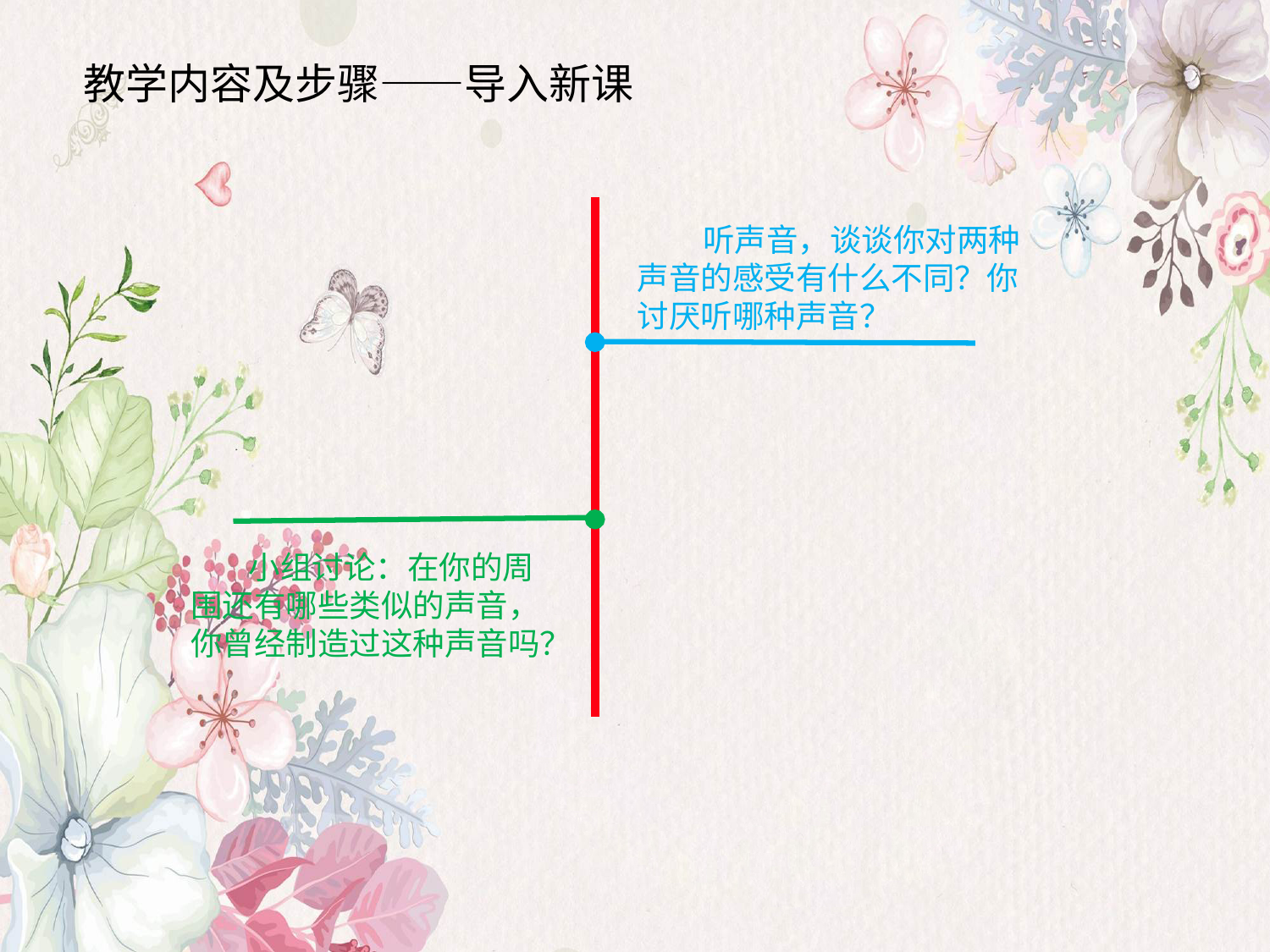

# 教学内容及步骤——导入新课
        听声音，谈谈你对两种声音的感受有什么不同？你讨厌听哪种声音？

       小组讨论：在你的周围还有哪些类似的声音，你曾经制造过这种声音吗？